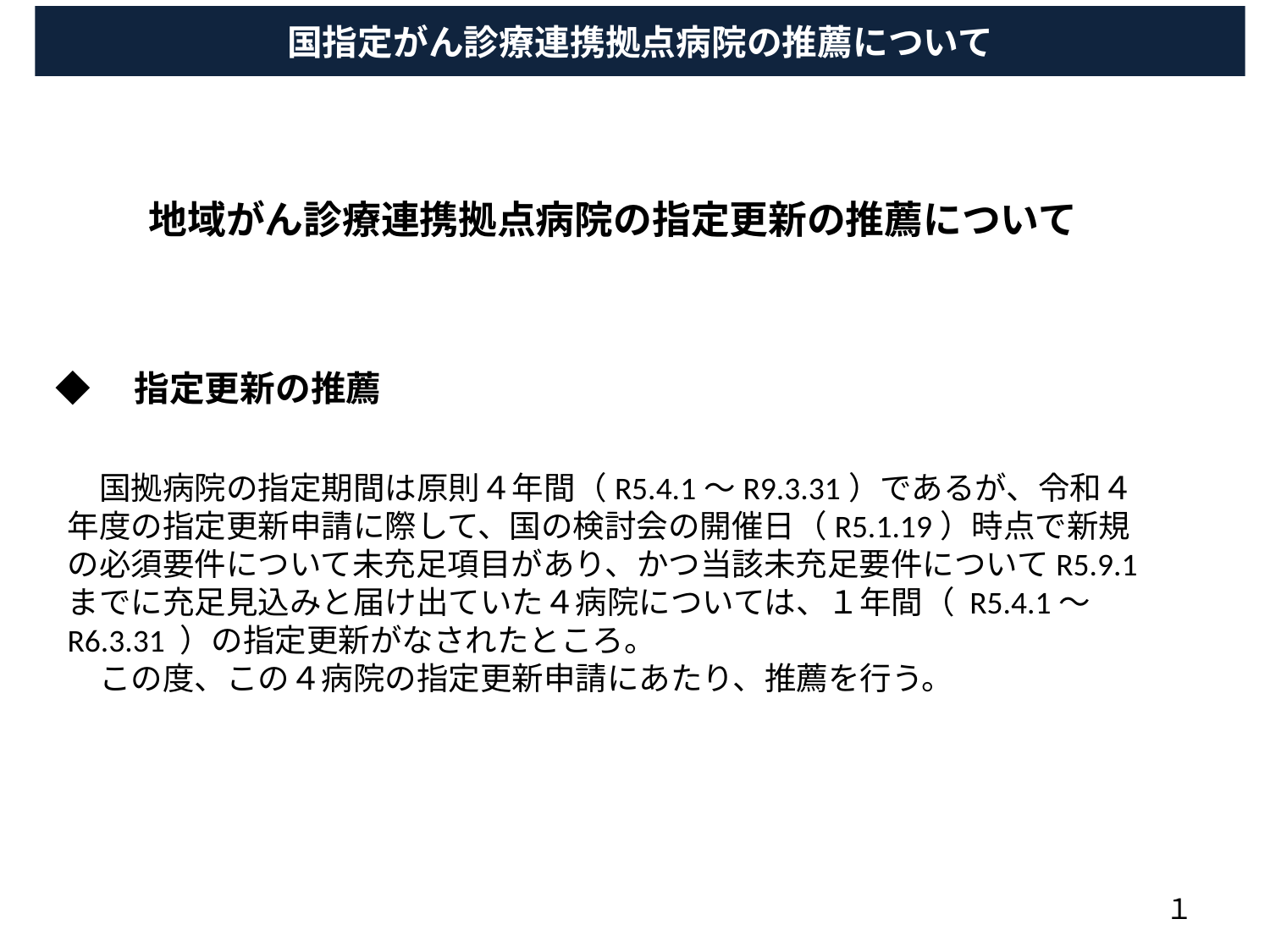

国指定がん診療連携拠点病院の推薦について
　地域がん診療連携拠点病院の指定更新の推薦について

◆　指定更新の推薦

　国拠病院の指定期間は原則４年間（R5.4.1～R9.3.31）であるが、令和４年度の指定更新申請に際して、国の検討会の開催日（R5.1.19）時点で新規の必須要件について未充足項目があり、かつ当該未充足要件についてR5.9.1までに充足見込みと届け出ていた４病院については、１年間（ R5.4.1～R6.3.31 ）の指定更新がなされたところ。
　この度、この４病院の指定更新申請にあたり、推薦を行う。
１